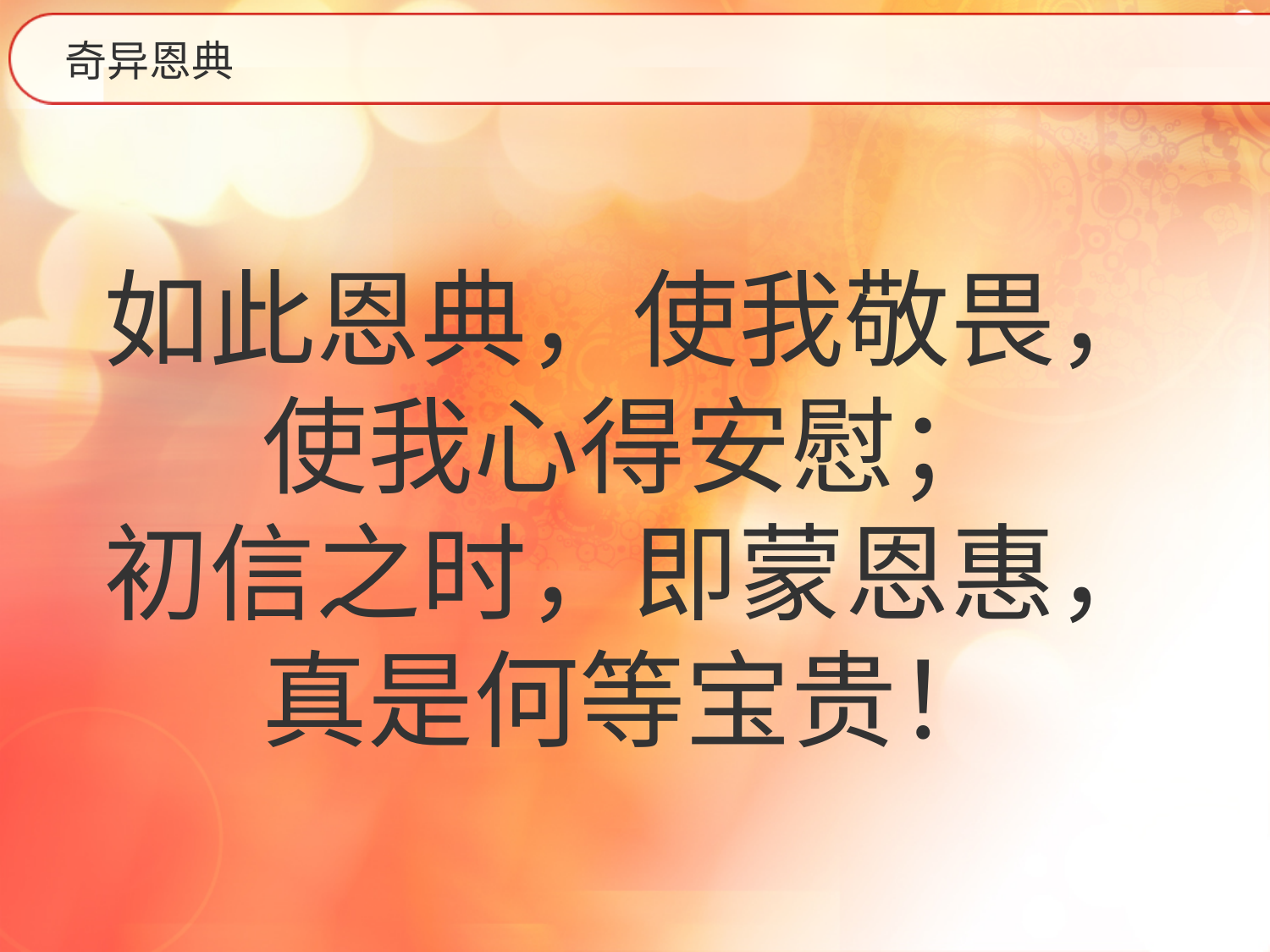

# 奇异恩典
如此恩典，使我敬畏，
使我心得安慰；
初信之时，即蒙恩惠，
真是何等宝贵！